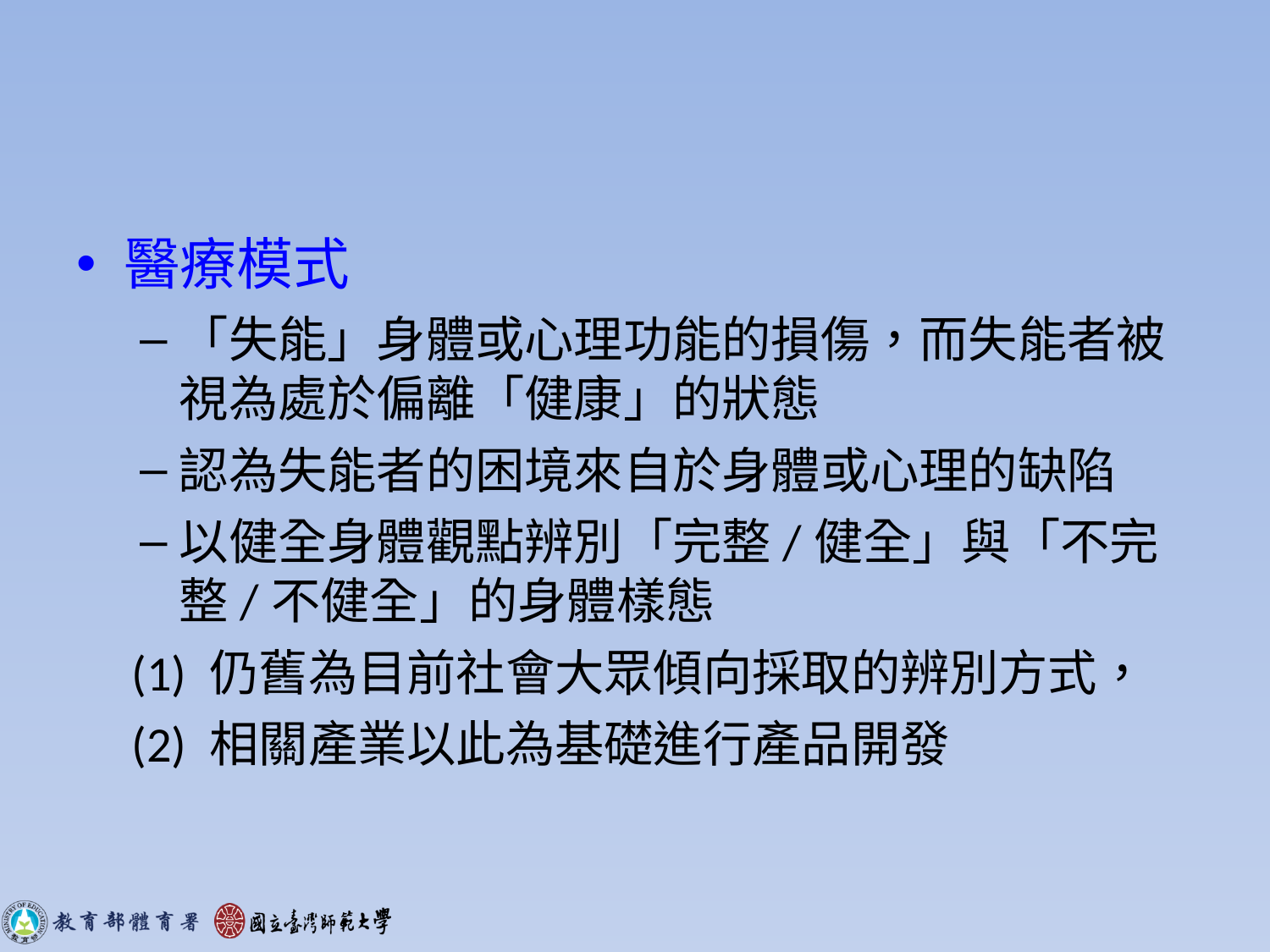

#
醫療模式
「失能」身體或心理功能的損傷，而失能者被視為處於偏離「健康」的狀態
認為失能者的困境來自於身體或心理的缺陷
以健全身體觀點辨別「完整/健全」與「不完整/不健全」的身體樣態
(1) 仍舊為目前社會大眾傾向採取的辨別方式，
(2) 相關產業以此為基礎進行產品開發